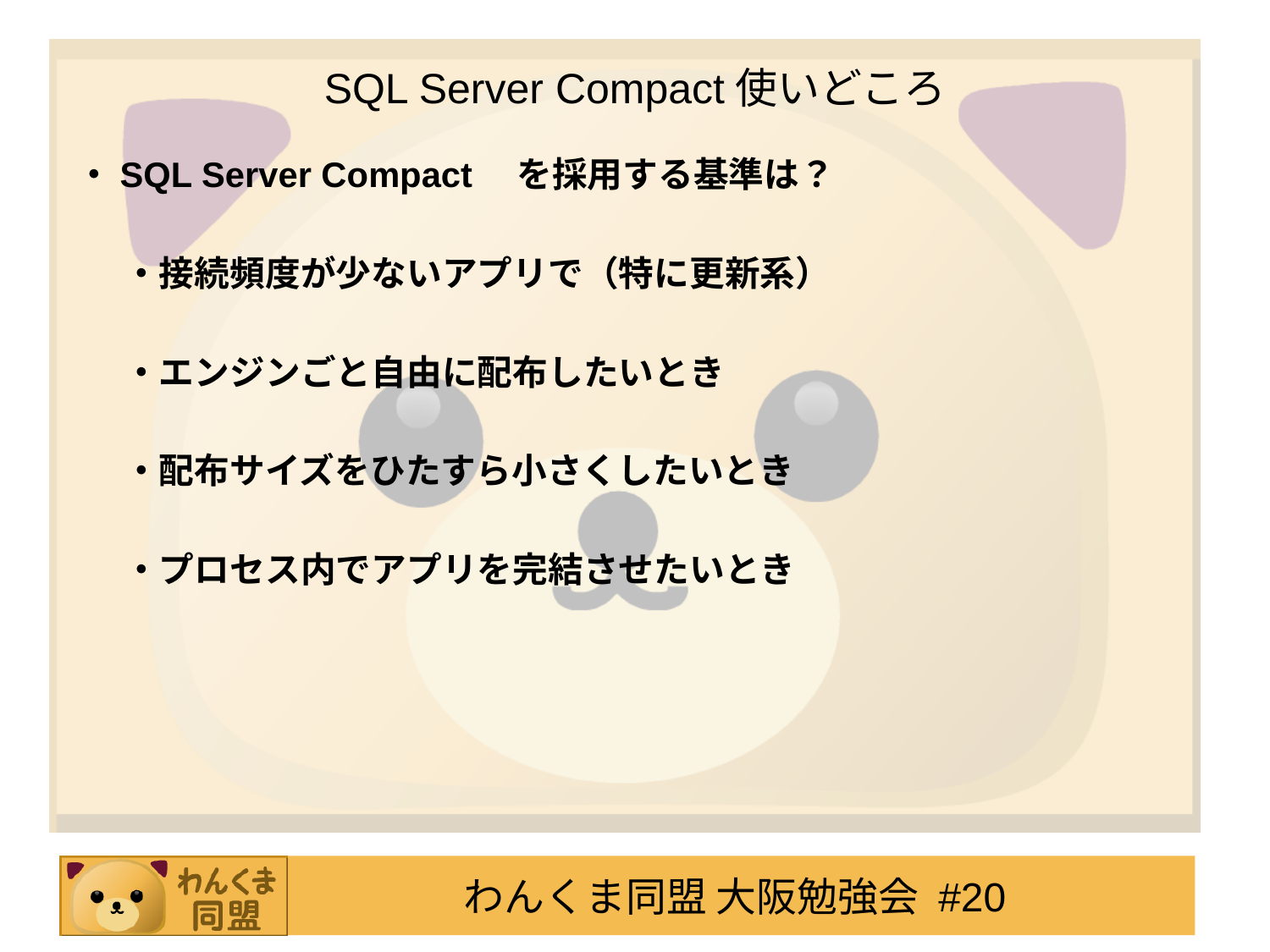

# SQL Server Compact使いどころ
・SQL Server Compact　を採用する基準は？

	・接続頻度が少ないアプリで（特に更新系）

	・エンジンごと自由に配布したいとき

	・配布サイズをひたすら小さくしたいとき

	・プロセス内でアプリを完結させたいとき